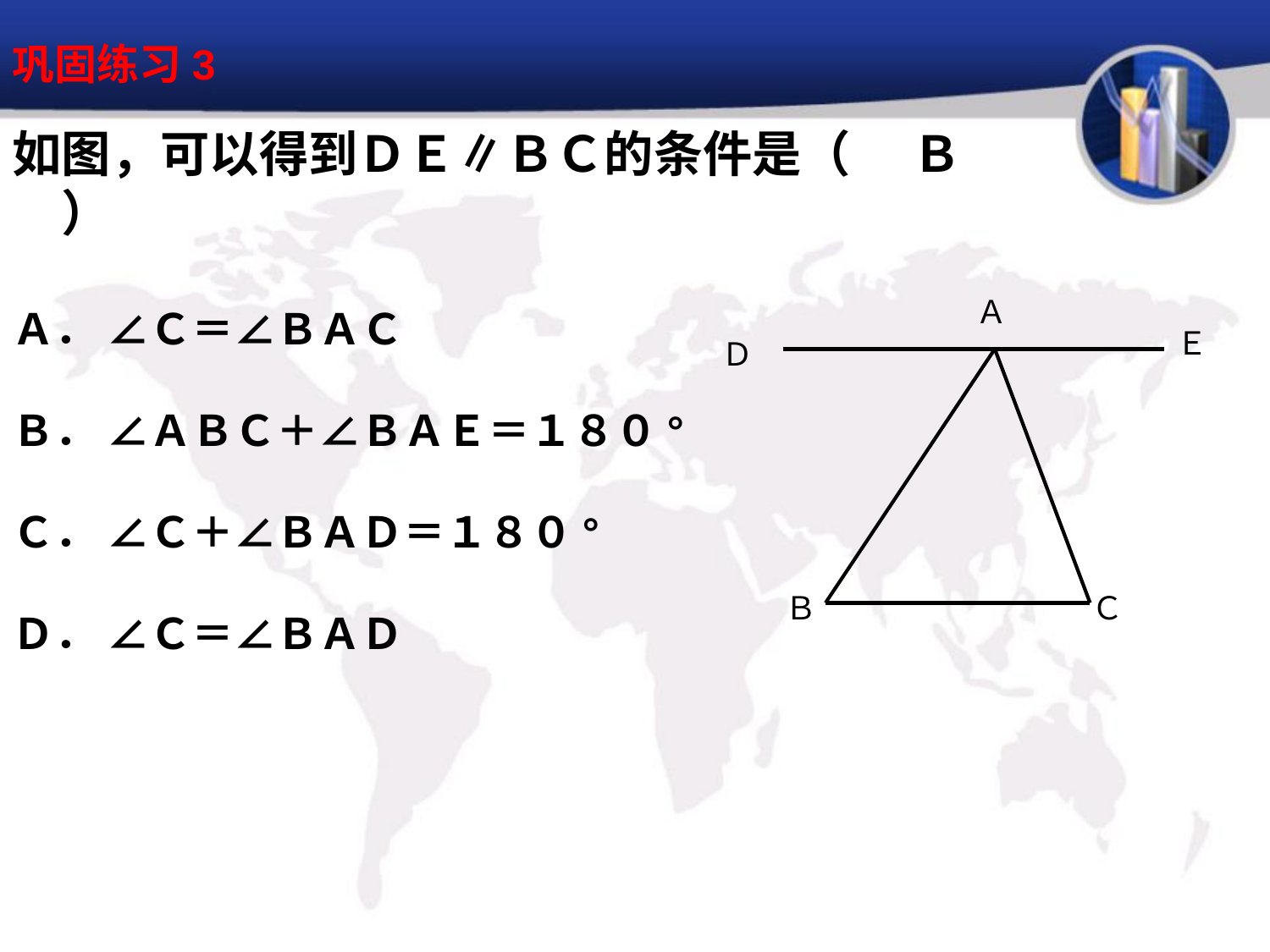

巩固练习3
如图，可以得到ＤＥ∥ＢＣ的条件是（　　　）
Ｂ
Ａ
Ｅ
Ｄ
Ｂ
Ｃ
Ａ． ∠Ｃ＝∠ＢＡＣ

Ｂ． ∠ＡＢＣ＋∠ＢＡＥ＝１８０°

Ｃ． ∠Ｃ＋∠ＢＡＤ＝１８０°

Ｄ． ∠Ｃ＝∠ＢＡＤ